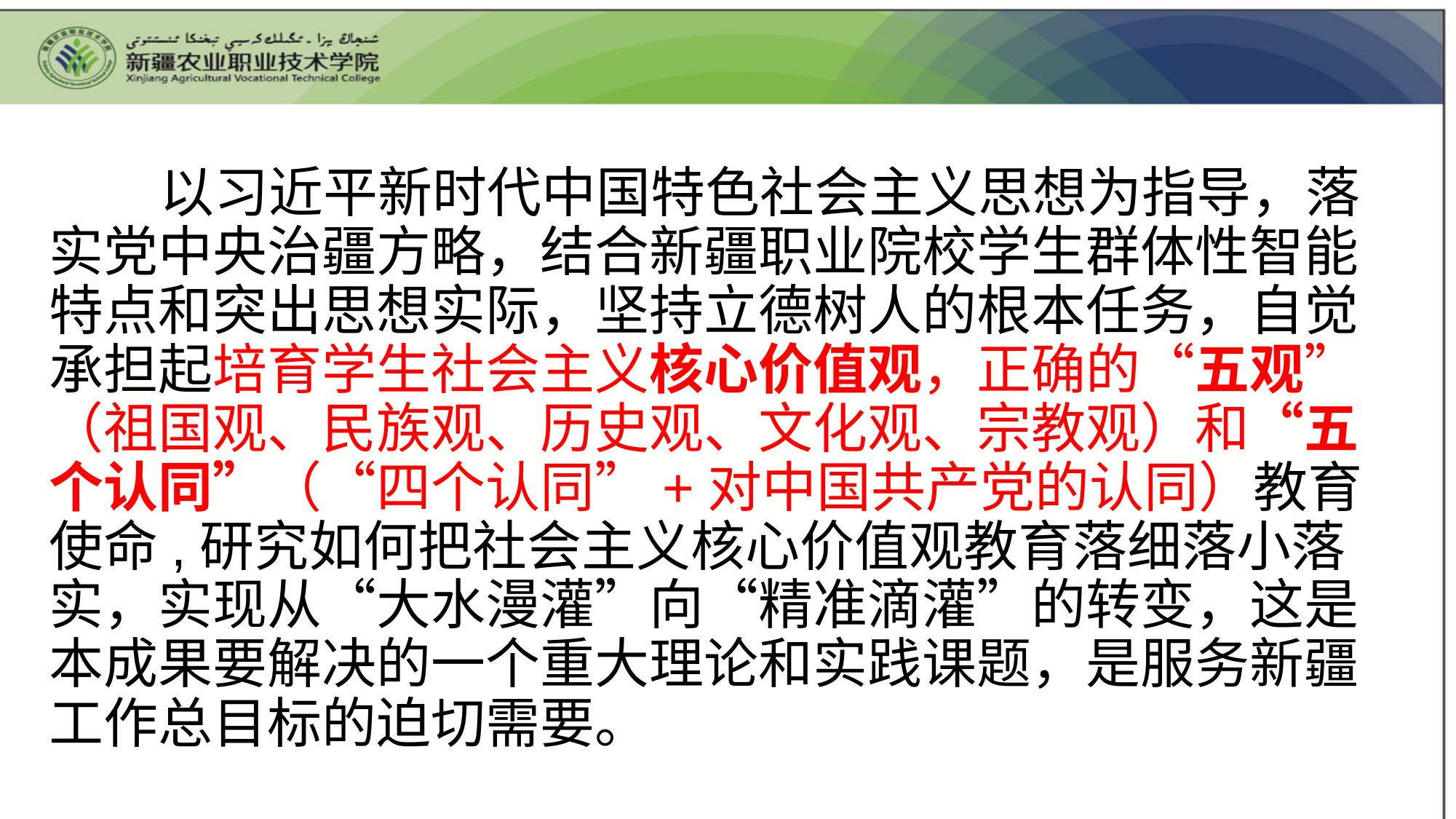

#
        以习近平新时代中国特色社会主义思想为指导，落实党中央治疆方略，结合新疆职业院校学生群体性智能特点和突出思想实际，坚持立德树人的根本任务，自觉承担起培育学生社会主义核心价值观，正确的“五观”（祖国观、民族观、历史观、文化观、宗教观）和“五个认同”（“四个认同”+对中国共产党的认同）教育使命,研究如何把社会主义核心价值观教育落细落小落实，实现从“大水漫灌”向“精准滴灌”的转变，这是本成果要解决的一个重大理论和实践课题，是服务新疆工作总目标的迫切需要。